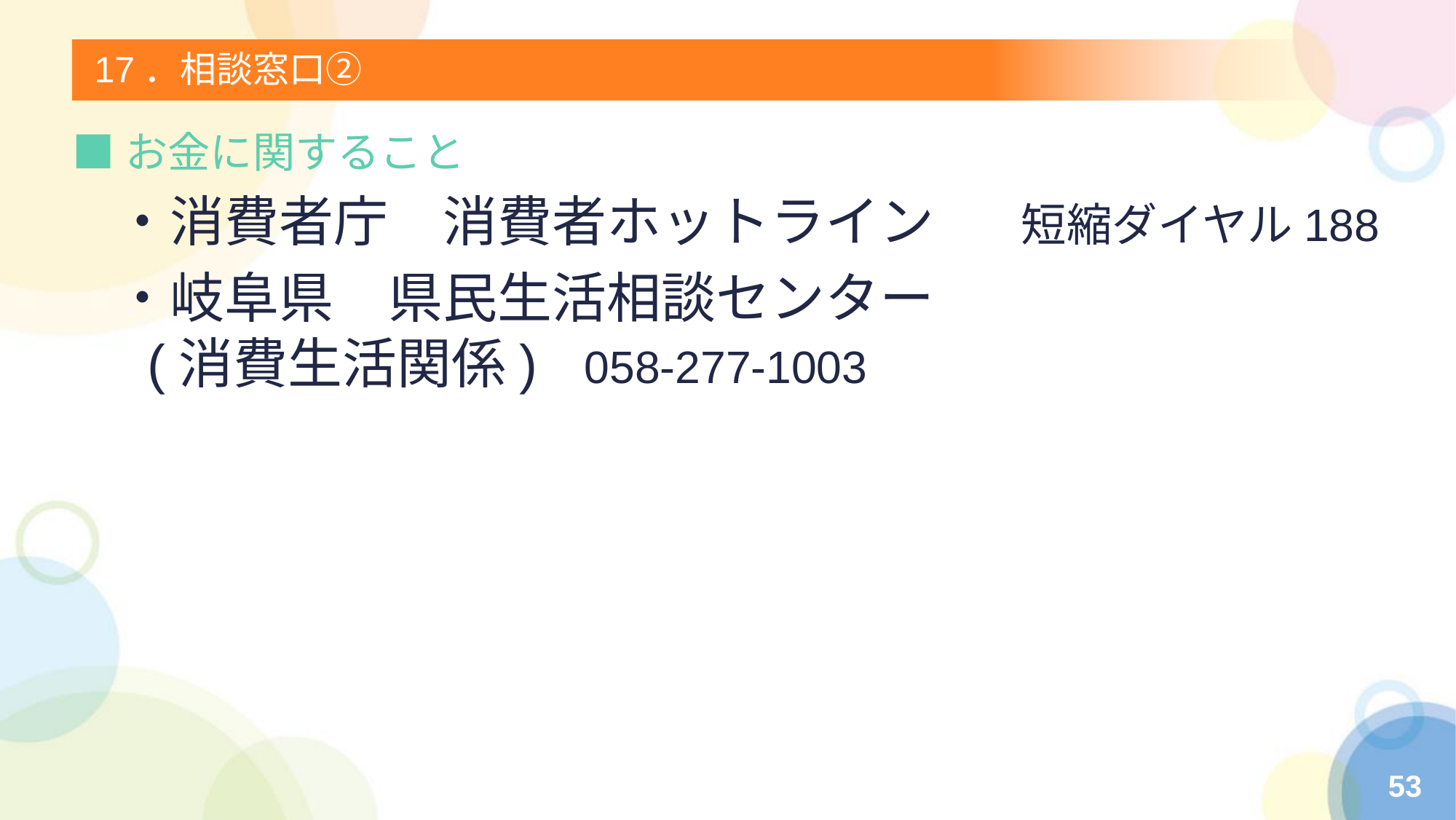

# 17．相談窓口②
■お金に関すること
・消費者庁　消費者ホットライン	短縮ダイヤル188
・岐阜県　県民生活相談センター
(消費生活関係)	058-277-1003
53